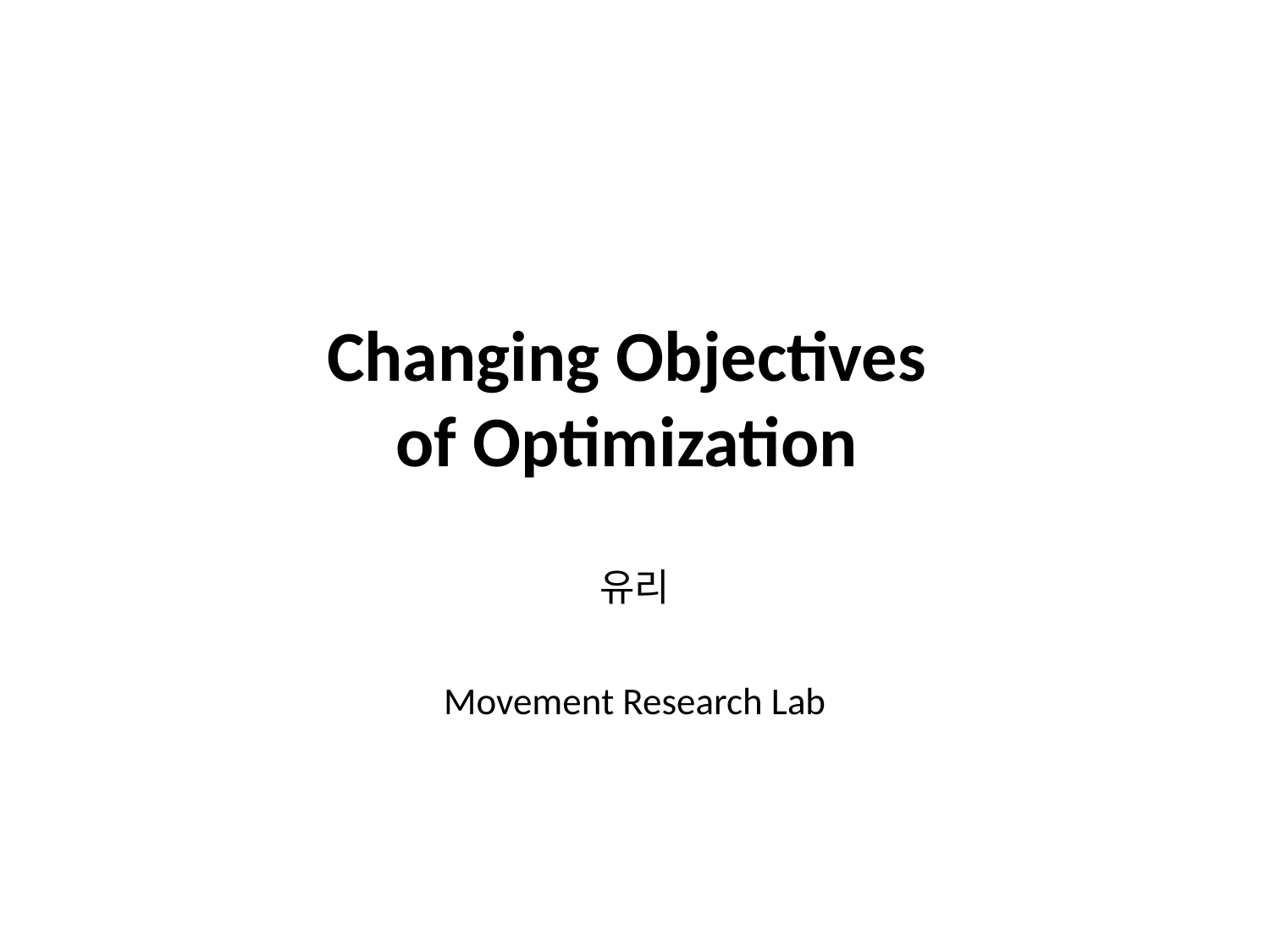

# Changing Objectives of Optimization

유리

Movement Research Lab